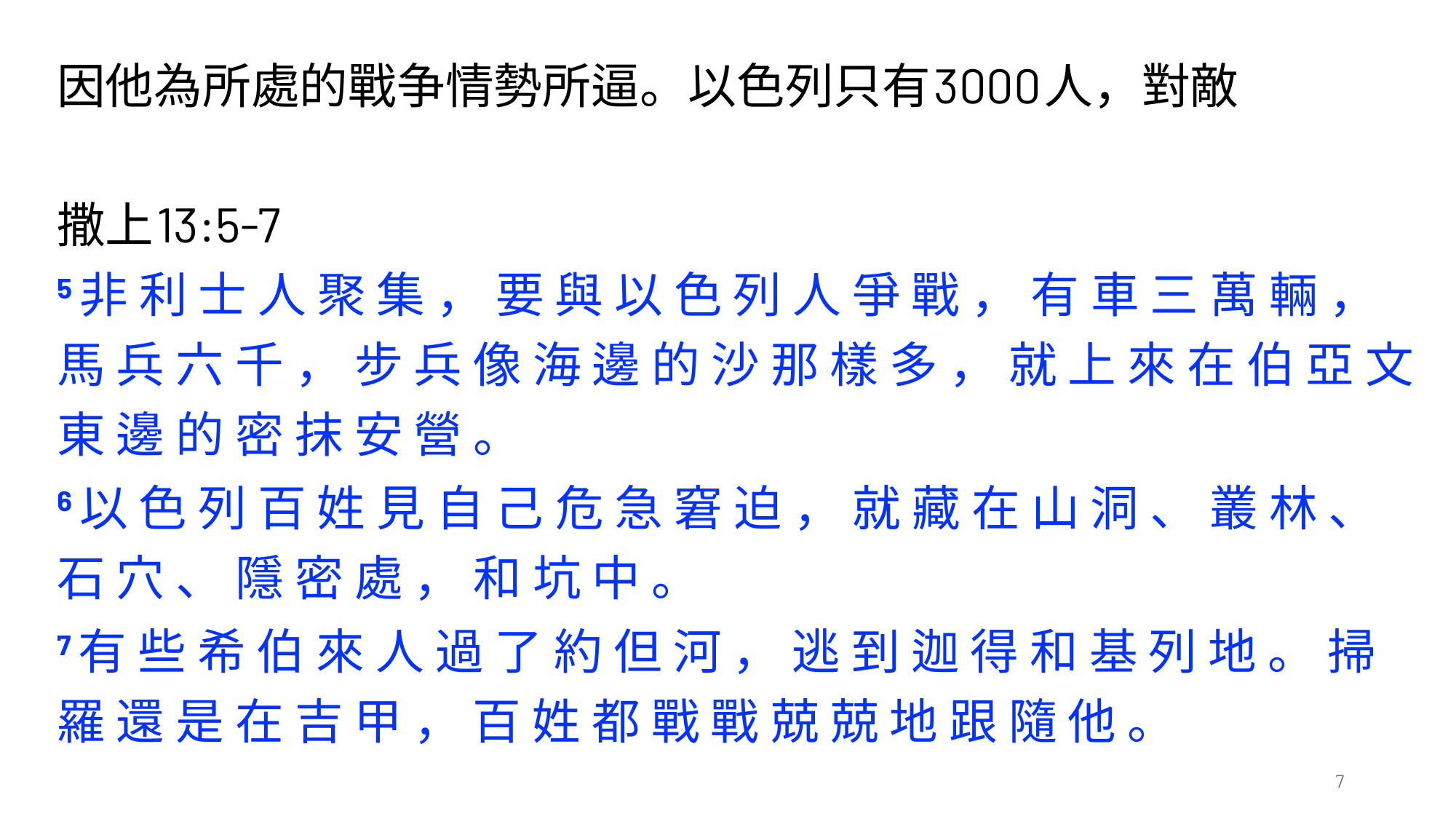

因他為所處的戰争情勢所逼。以色列只有3000人，對敵

撒上13:5-7
5 非 利 士 人 聚 集 ， 要 與 以 色 列 人 爭 戰 ， 有 車 三 萬 輛 ， 馬 兵 六 千 ， 步 兵 像 海 邊 的 沙 那 樣 多 ， 就 上 來 在 伯 亞 文 東 邊 的 密 抹 安 營 。
6 以 色 列 百 姓 見 自 己 危 急 窘 迫 ， 就 藏 在 山 洞 、 叢 林 、 石 穴 、 隱 密 處 ， 和 坑 中 。
7 有 些 希 伯 來 人 過 了 約 但 河 ， 逃 到 迦 得 和 基 列 地 。 掃 羅 還 是 在 吉 甲 ， 百 姓 都 戰 戰 兢 兢 地 跟 隨 他 。

7